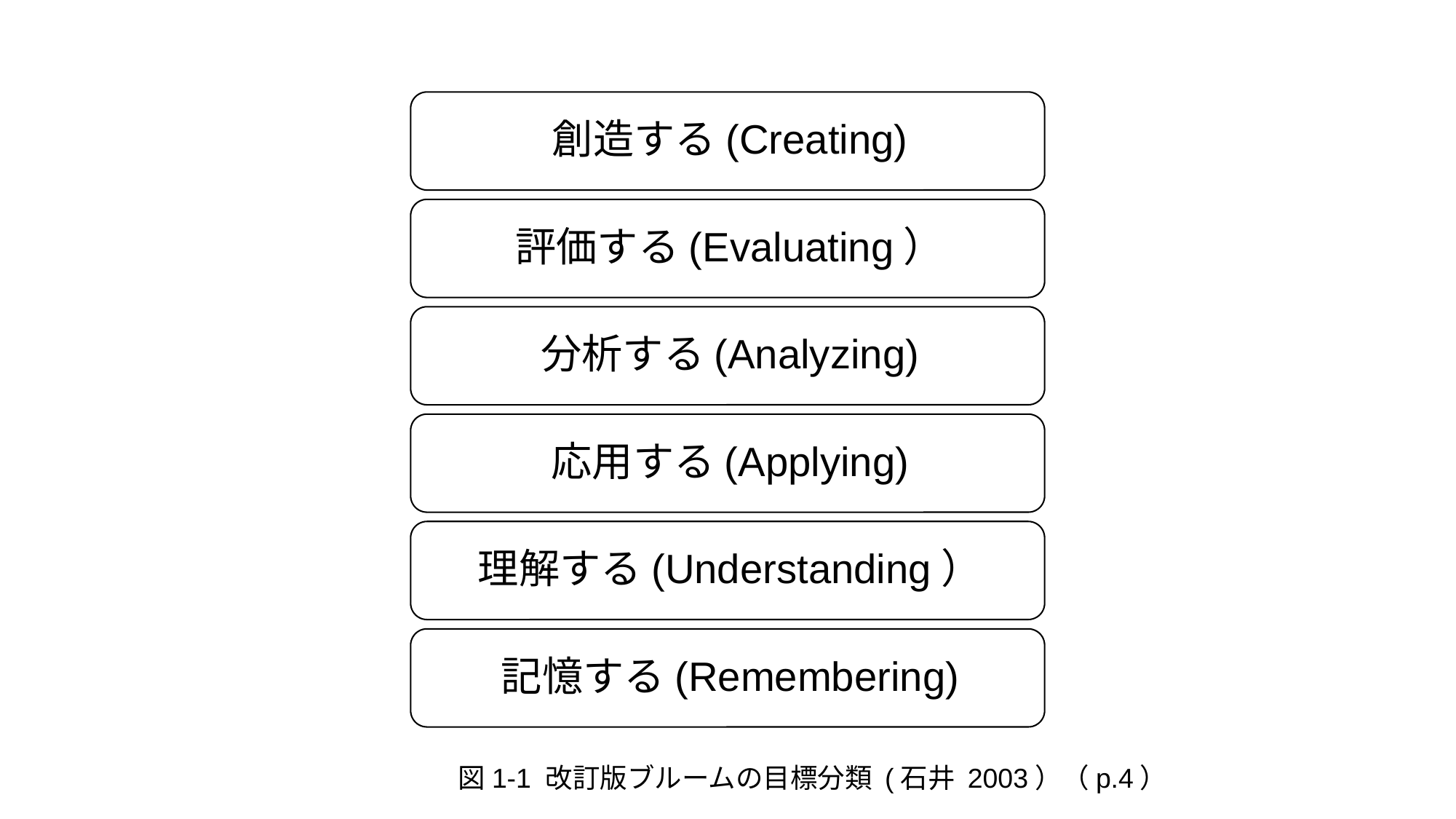

創造する(Creating)
評価する(Evaluating）
分析する(Analyzing)
応用する(Applying)
理解する(Understanding）
記憶する(Remembering)
図1-1 改訂版ブルームの目標分類 (石井 2003）（p.4）